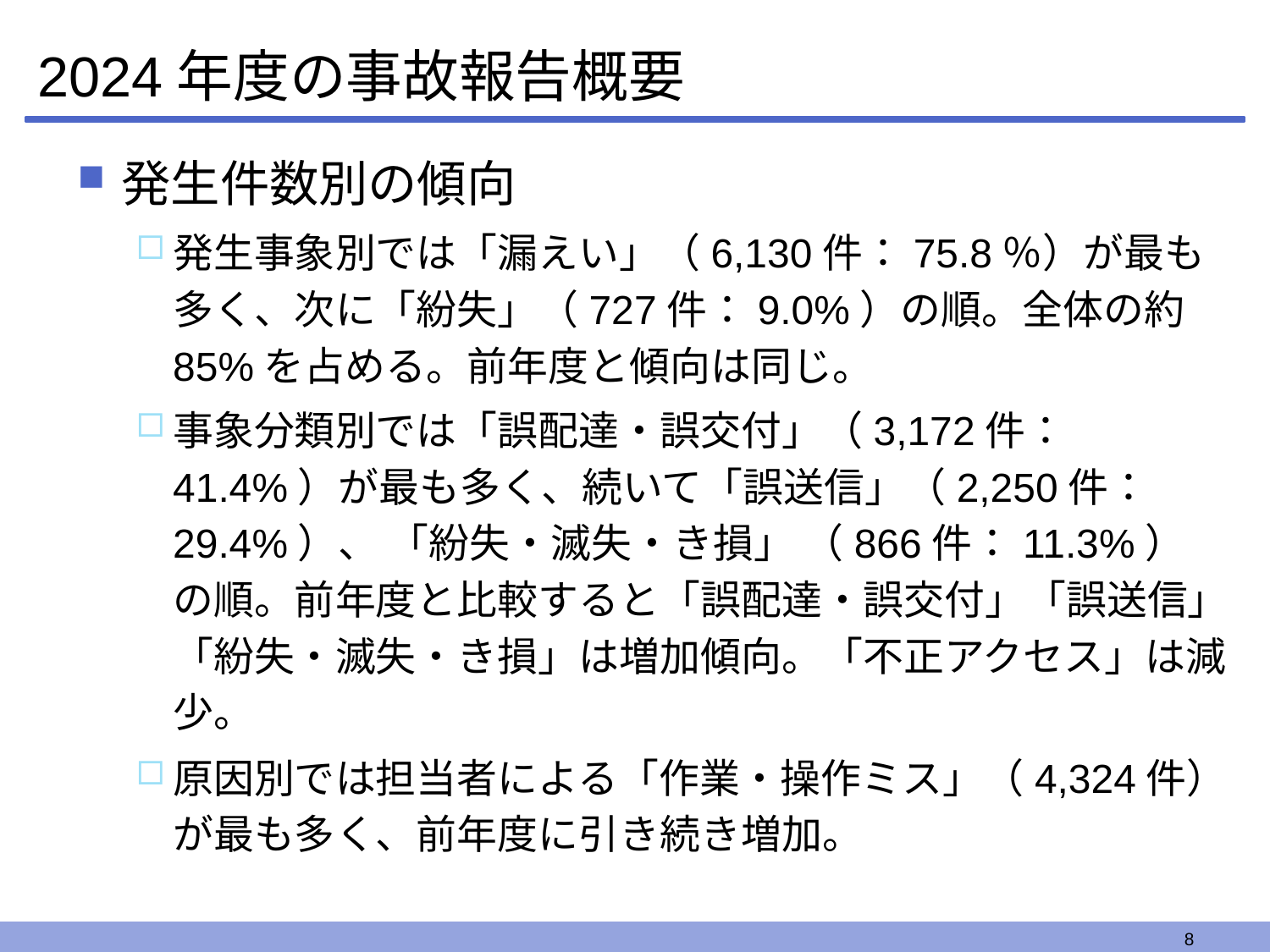

# 2024年度の事故報告概要
発生件数別の傾向
発生事象別では「漏えい」（6,130件：75.8％）が最も多く、次に「紛失」（727件：9.0%）の順。全体の約85%を占める。前年度と傾向は同じ。
事象分類別では「誤配達・誤交付」（3,172件：41.4%）が最も多く、続いて「誤送信」（2,250件：29.4%）、 「紛失・滅失・き損」 （866件：11.3%） の順。前年度と比較すると「誤配達・誤交付」「誤送信」「紛失・滅失・き損」は増加傾向。「不正アクセス」は減少。
原因別では担当者による「作業・操作ミス」（4,324件）が最も多く、前年度に引き続き増加。

8